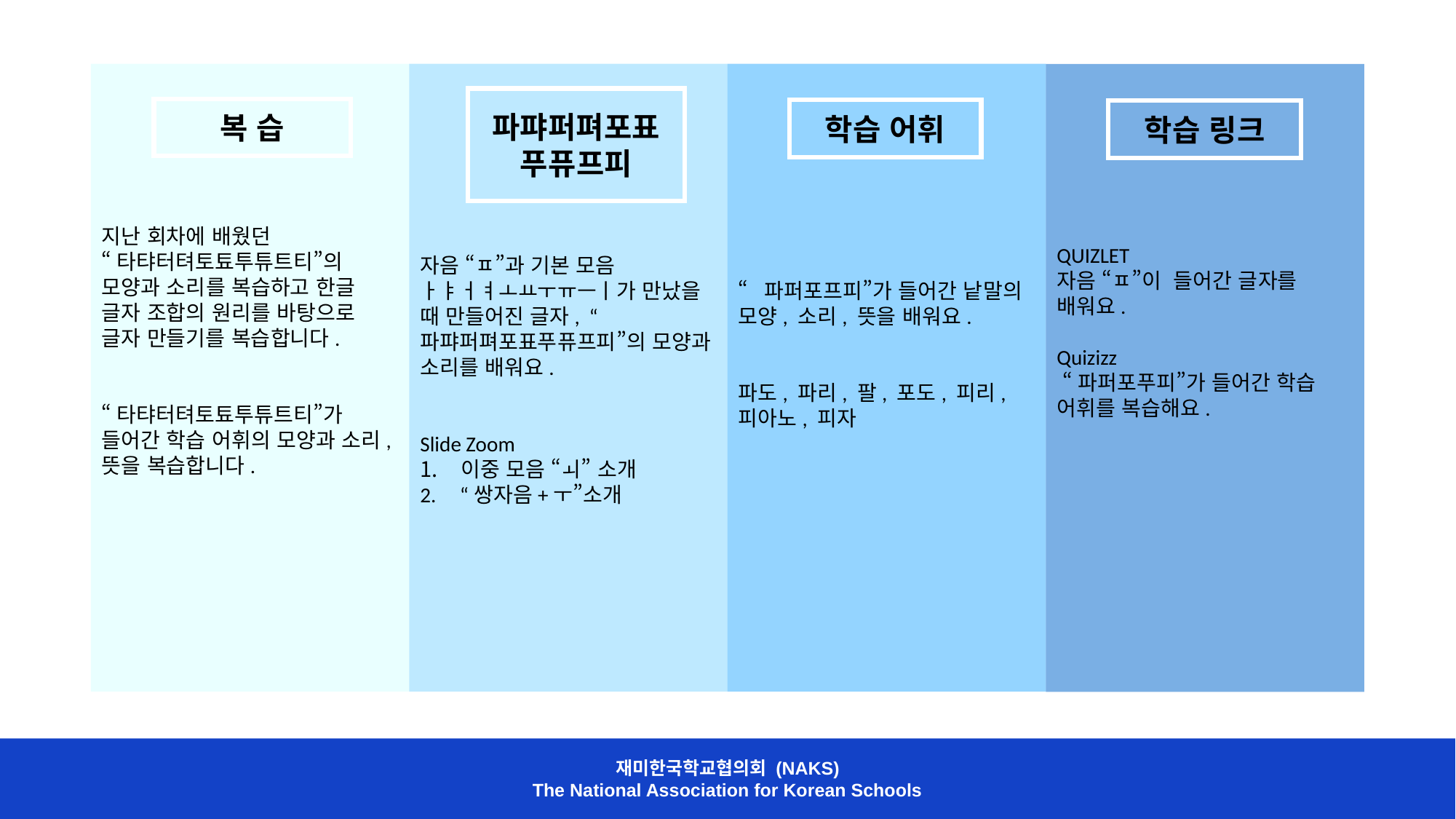

지난 회차에 배웠던
“타탸터텨토툐투튜트티”의 모양과 소리를 복습하고 한글 글자 조합의 원리를 바탕으로 글자 만들기를 복습합니다.

“타탸터텨토툐투튜트티”가 들어간 학습 어휘의 모양과 소리, 뜻을 복습합니다.

자음 “ㅍ”과 기본 모음 ㅏㅑㅓㅕㅗㅛㅜㅠㅡㅣ가 만났을 때 만들어진 글자,  “파퍄퍼펴포표푸퓨프피”의 모양과 소리를 배워요.

Slide Zoom
이중 모음 “ㅚ” 소개
2.     “쌍자음+ㅜ”소개

“파퍼포프피”가 들어간 낱말의 모양, 소리, 뜻을 배워요.

파도, 파리, 팔, 포도, 피리, 피아노, 피자

찾

QUIZLET
자음 “ㅍ”이  들어간 글자를 배워요.

Quizizz
 “파퍼포푸피”가 들어간 학습 어휘를 복습해요.

파퍄퍼펴포표푸퓨프피
복 습
학습 어휘
학습 링크
재미한국학교협의회 (NAKS)
The National Association for Korean Schools